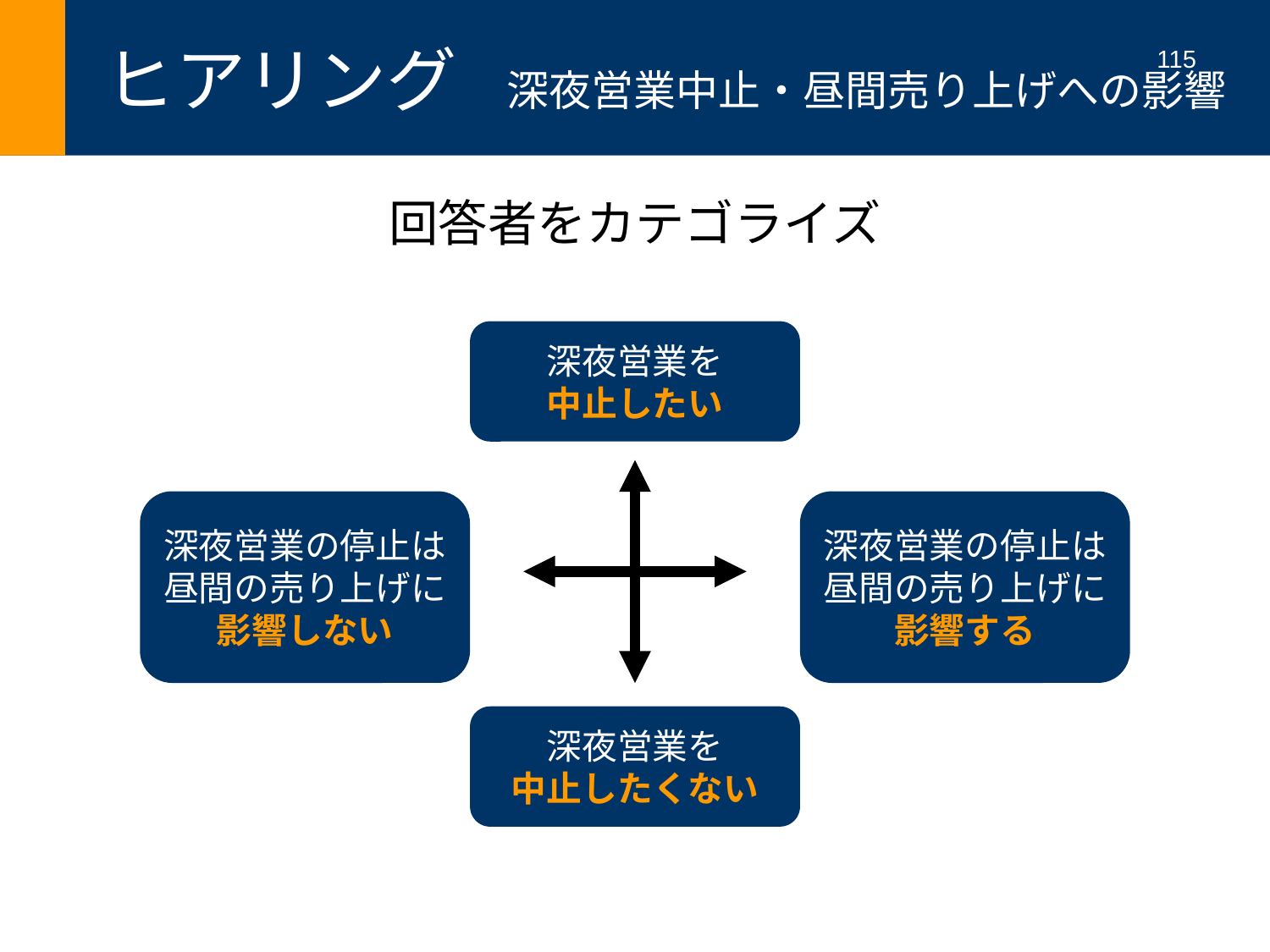

ヒアリング　深夜営業中止・昼間売り上げへの影響
115
回答者をカテゴライズ
深夜営業を
中止したい
深夜営業の停止は昼間の売り上げに
影響しない
深夜営業の停止は昼間の売り上げに
影響する
深夜営業を
中止したくない